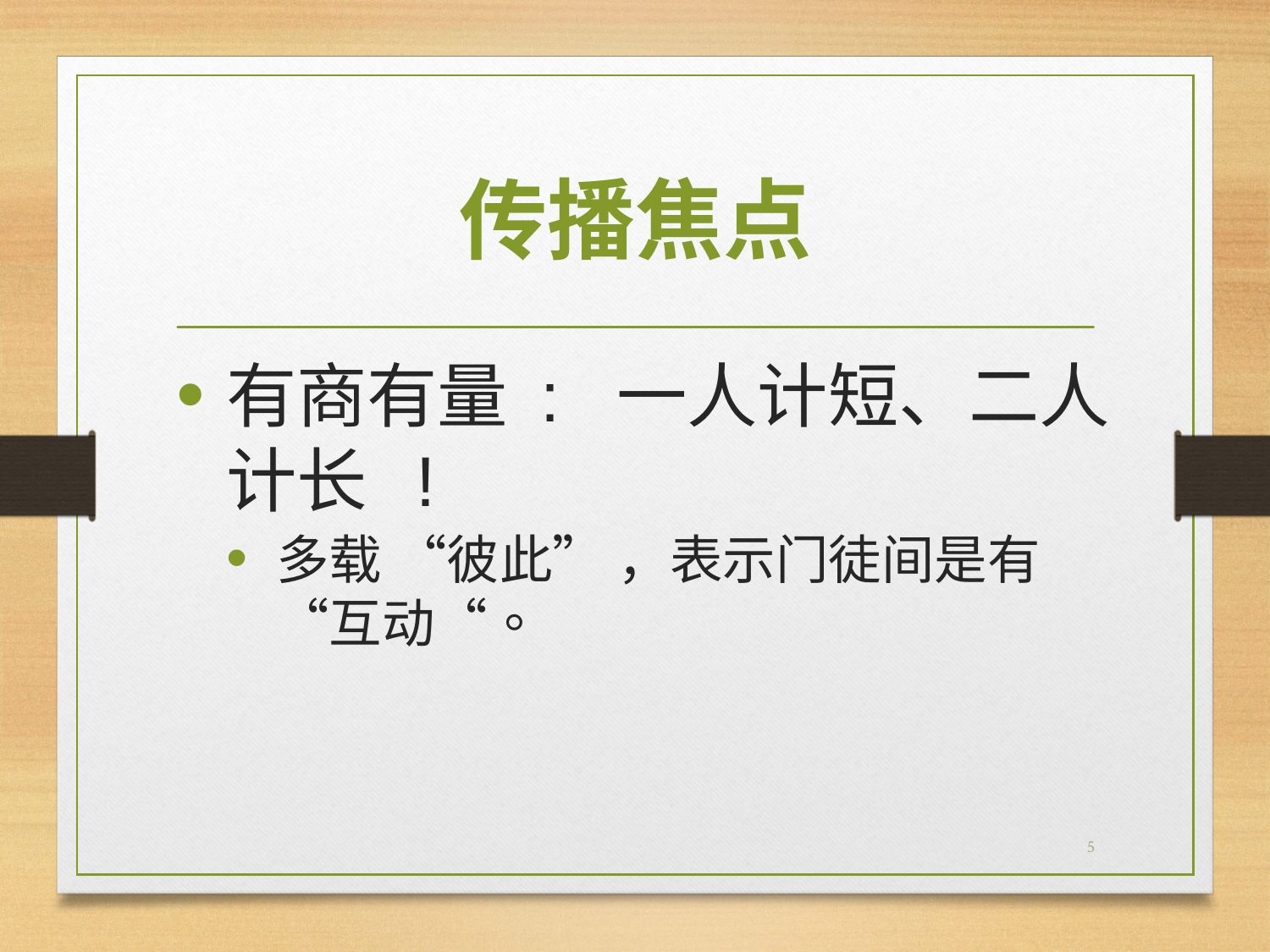

# 传播焦点
有商有量 :  一人计短、二人计长  !
多载 “彼此” ，表示门徒间是有 “互动“。

5